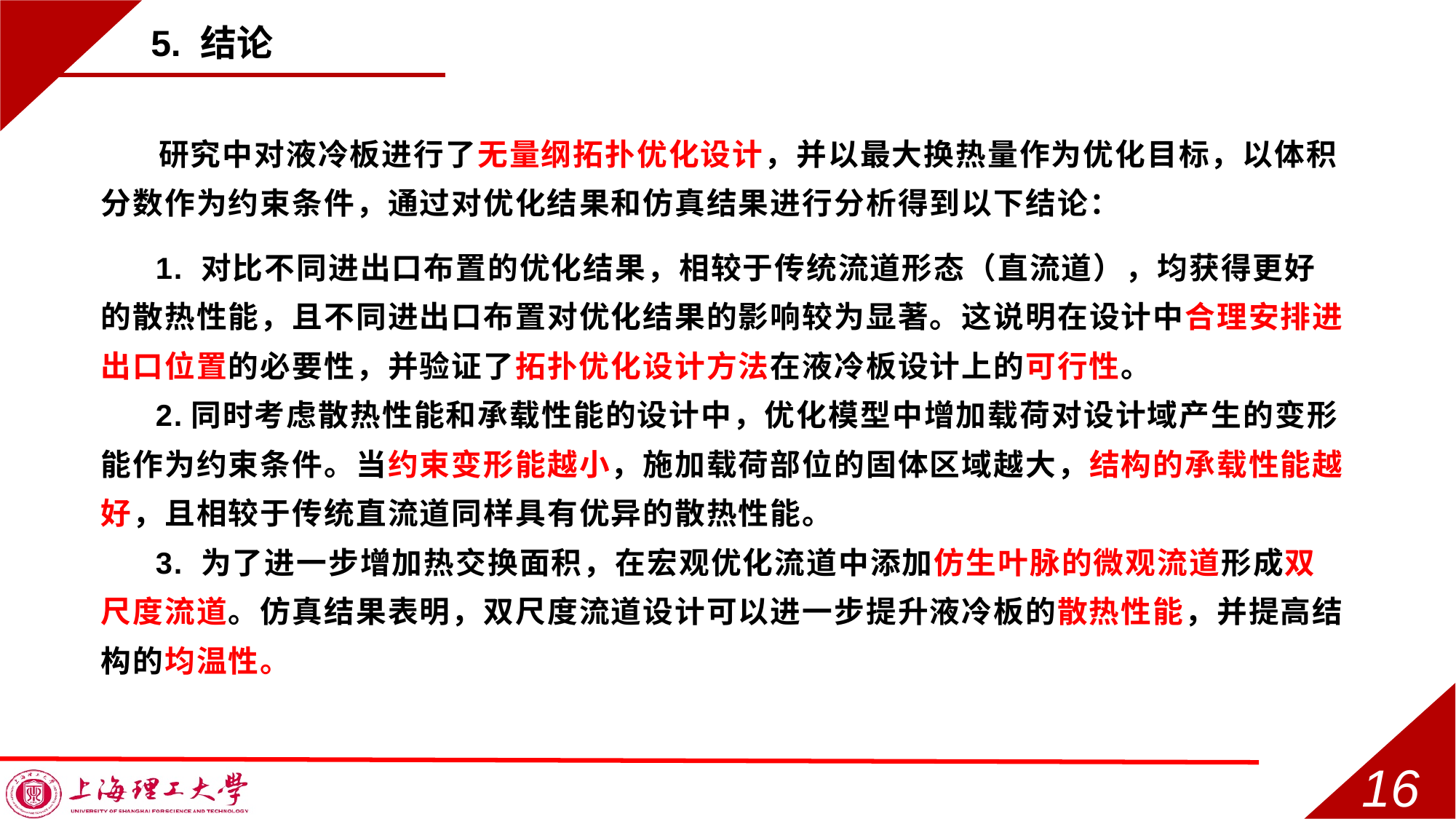

5. 结论
      研究中对液冷板进行了无量纲拓扑优化设计，并以最大换热量作为优化目标，以体积分数作为约束条件，通过对优化结果和仿真结果进行分析得到以下结论：
1. 对比不同进出口布置的优化结果，相较于传统流道形态（直流道），均获得更好的散热性能，且不同进出口布置对优化结果的影响较为显著。这说明在设计中合理安排进出口位置的必要性，并验证了拓扑优化设计方法在液冷板设计上的可行性。
2.同时考虑散热性能和承载性能的设计中，优化模型中增加载荷对设计域产生的变形能作为约束条件。当约束变形能越小，施加载荷部位的固体区域越大，结构的承载性能越好，且相较于传统直流道同样具有优异的散热性能。
3. 为了进一步增加热交换面积，在宏观优化流道中添加仿生叶脉的微观流道形成双尺度流道。仿真结果表明，双尺度流道设计可以进一步提升液冷板的散热性能，并提高结构的均温性。
16